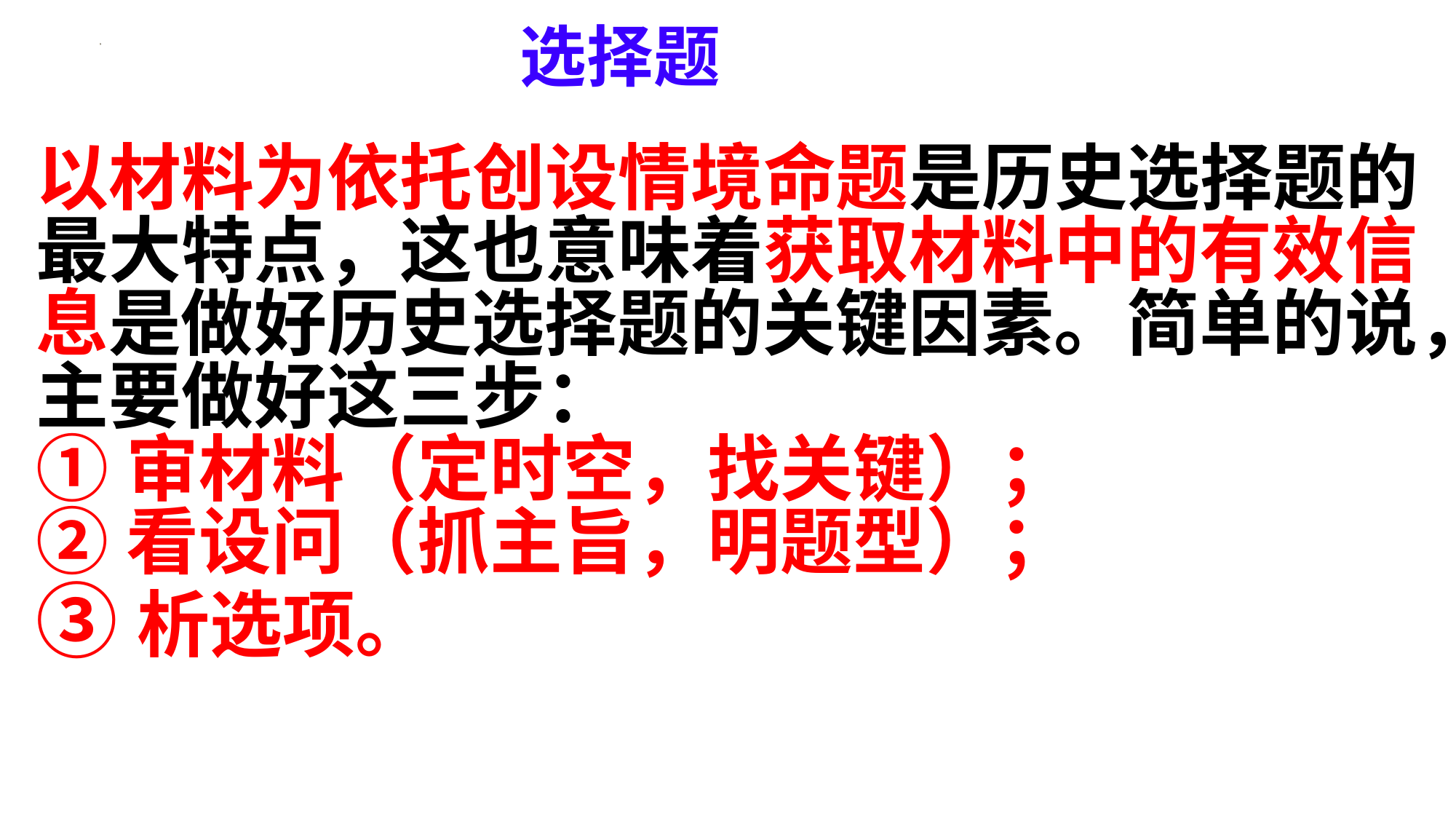

选择题
以材料为依托创设情境命题是历史选择题的最大特点，这也意味着获取材料中的有效信息是做好历史选择题的关键因素。简单的说，主要做好这三步：
①审材料（定时空，找关键）；
②看设问（抓主旨，明题型）；
③析选项。